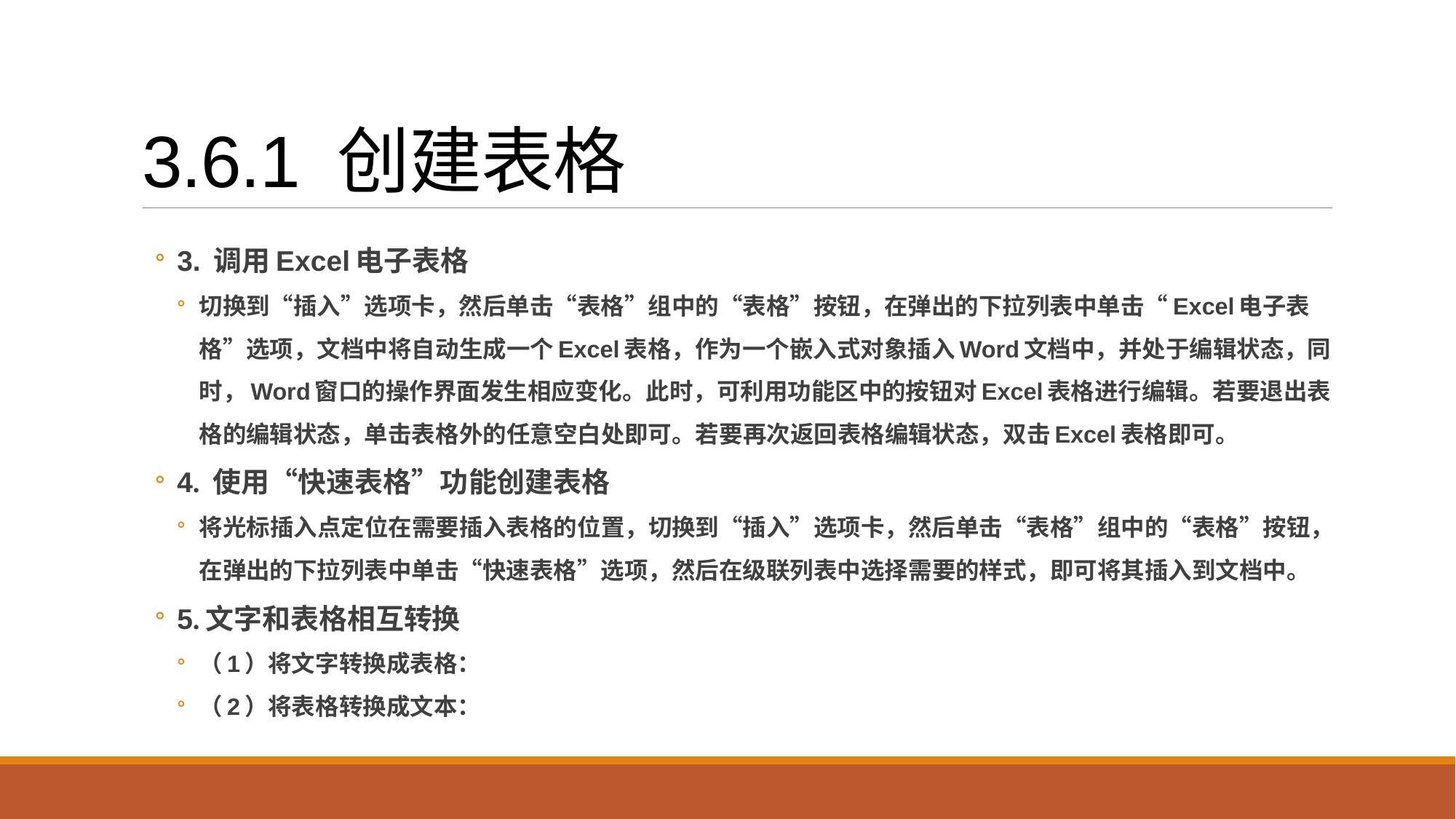

# 3.6.1 创建表格
3. 调用Excel电子表格
切换到“插入”选项卡，然后单击“表格”组中的“表格”按钮，在弹出的下拉列表中单击“Excel电子表格”选项，文档中将自动生成一个Excel表格，作为一个嵌入式对象插入Word文档中，并处于编辑状态，同时，Word窗口的操作界面发生相应变化。此时，可利用功能区中的按钮对Excel表格进行编辑。若要退出表格的编辑状态，单击表格外的任意空白处即可。若要再次返回表格编辑状态，双击Excel表格即可。
4. 使用“快速表格”功能创建表格
将光标插入点定位在需要插入表格的位置，切换到“插入”选项卡，然后单击“表格”组中的“表格”按钮，在弹出的下拉列表中单击“快速表格”选项，然后在级联列表中选择需要的样式，即可将其插入到文档中。
5.文字和表格相互转换
（1）将文字转换成表格：
（2）将表格转换成文本：